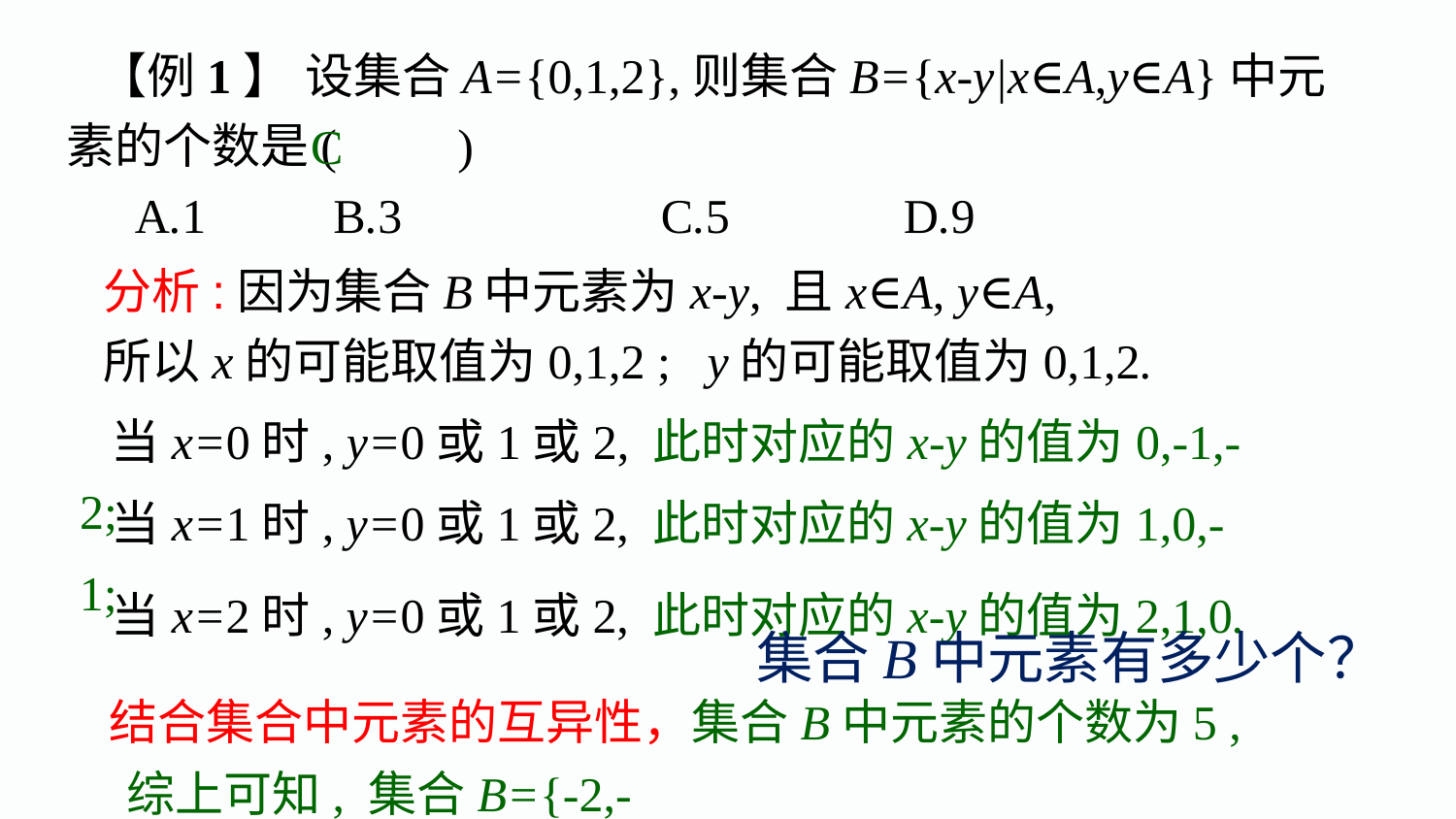

【例1】 设集合A={0,1,2},则集合B={x-y|x∈A,y∈A}中元素的个数是(　　)
   A.1	          B.3	             C.5	         D.9
C
分析:因为集合B中元素为x-y, 且x∈A, y∈A,
所以x的可能取值为0,1,2 ;   y的可能取值为0,1,2.
当x=0时, y=0或1或2, 此时对应的x-y的值为0,-1,-2;
当x=1时, y=0或1或2, 此时对应的x-y的值为1,0,-1;
当x=2时, y=0或1或2, 此时对应的x-y的值为2,1,0.
集合B中元素有多少个？
结合集合中元素的互异性，集合B中元素的个数为5 ,
综上可知, 集合B={-2,-1,0,1,2}.